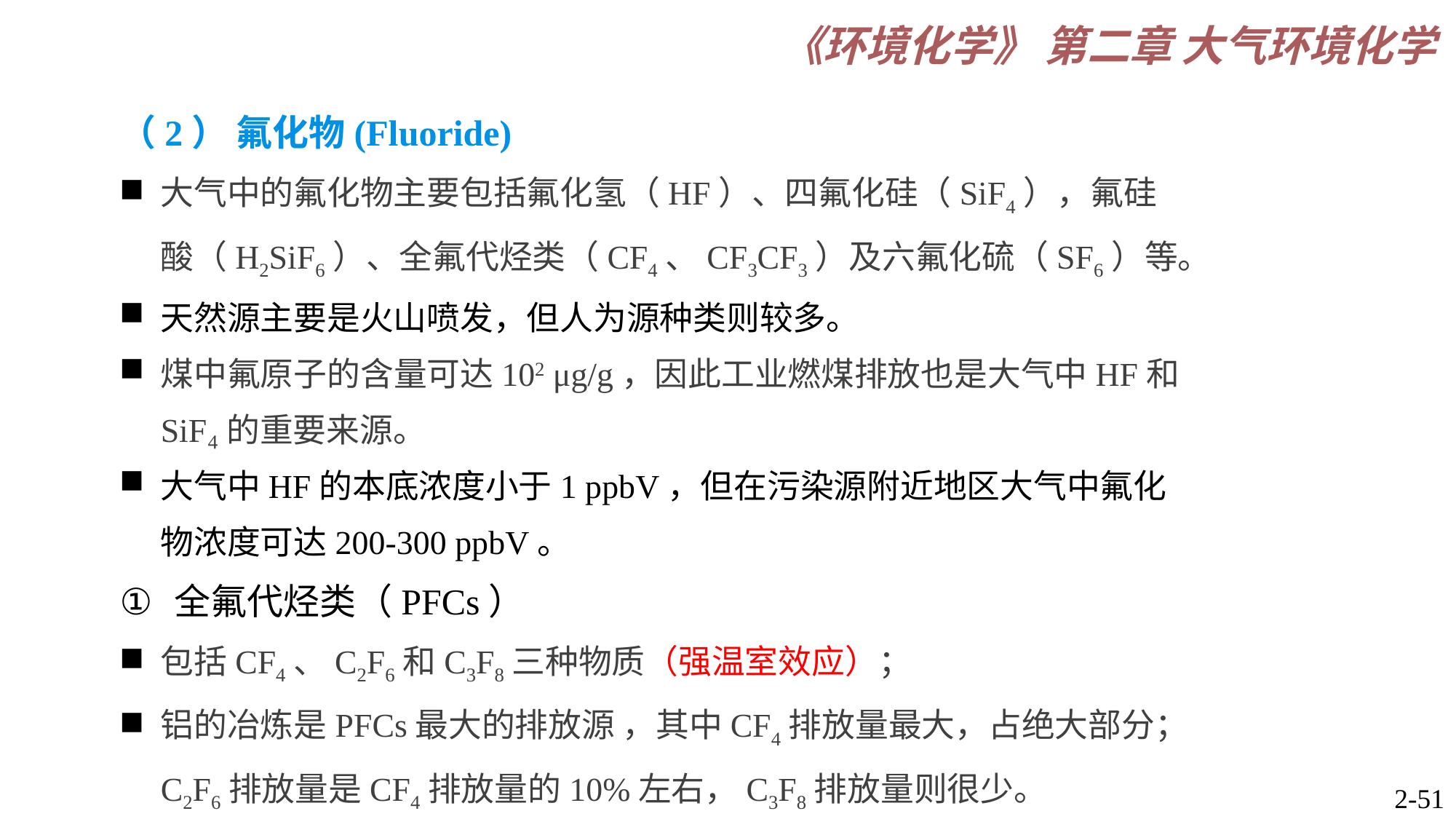

（2） 氟化物(Fluoride)
大气中的氟化物主要包括氟化氢（HF）、四氟化硅（SiF4），氟硅酸（H2SiF6）、全氟代烃类（CF4、CF3CF3）及六氟化硫（SF6）等。
天然源主要是火山喷发，但人为源种类则较多。
煤中氟原子的含量可达102 μg/g，因此工业燃煤排放也是大气中HF和SiF₄的重要来源。
大气中HF的本底浓度小于1 ppbV，但在污染源附近地区大气中氟化物浓度可达200-300 ppbV。
全氟代烃类（PFCs）
包括CF4、C2F6和C3F8三种物质（强温室效应）；
铝的冶炼是PFCs最大的排放源 ，其中CF4排放量最大，占绝大部分； C2F6排放量是CF4排放量的10%左右，C3F8排放量则很少。
2-51